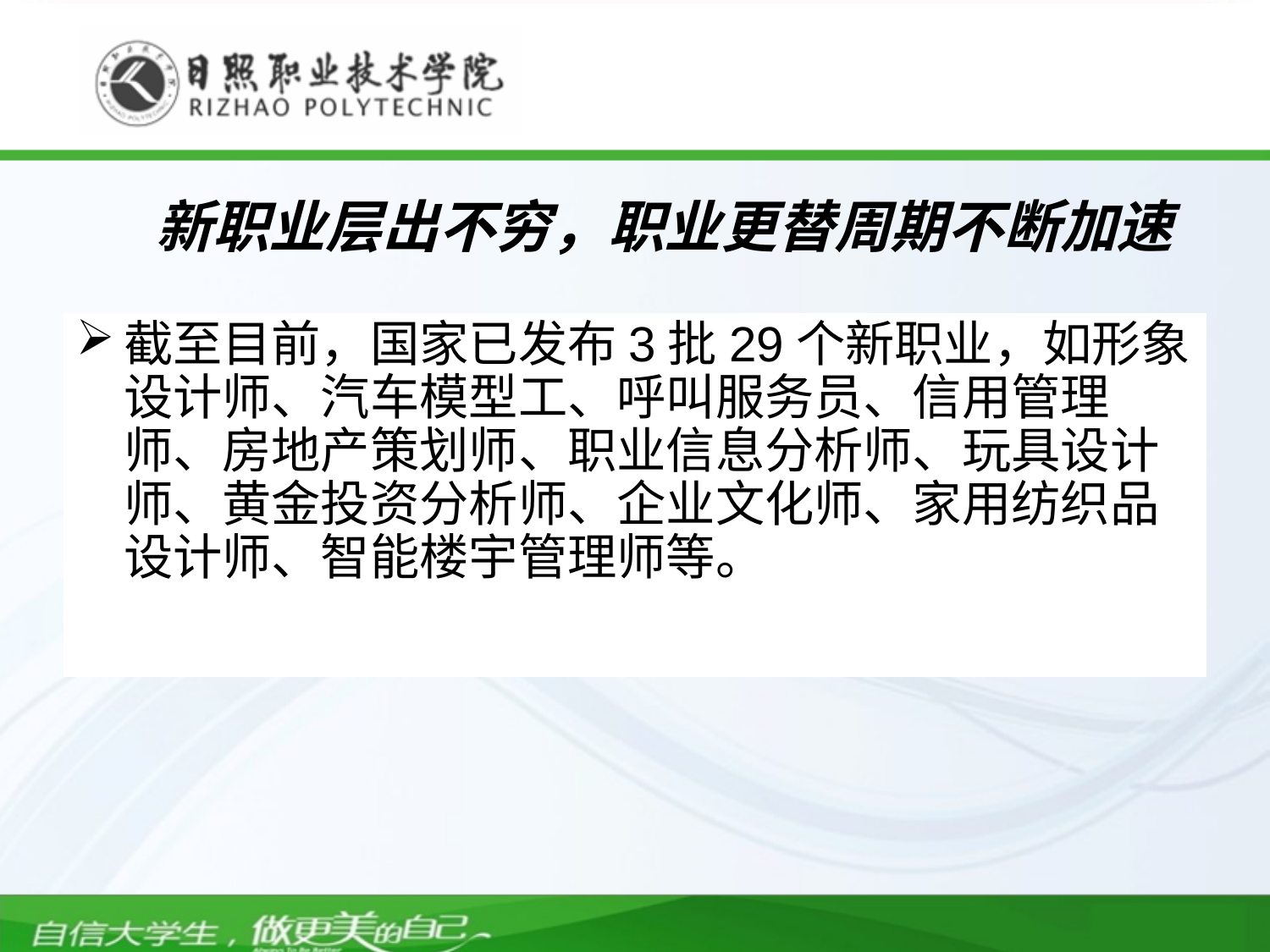

# 新职业层出不穷，职业更替周期不断加速
截至目前，国家已发布3批29个新职业，如形象设计师、汽车模型工、呼叫服务员、信用管理师、房地产策划师、职业信息分析师、玩具设计师、黄金投资分析师、企业文化师、家用纺织品设计师、智能楼宇管理师等。